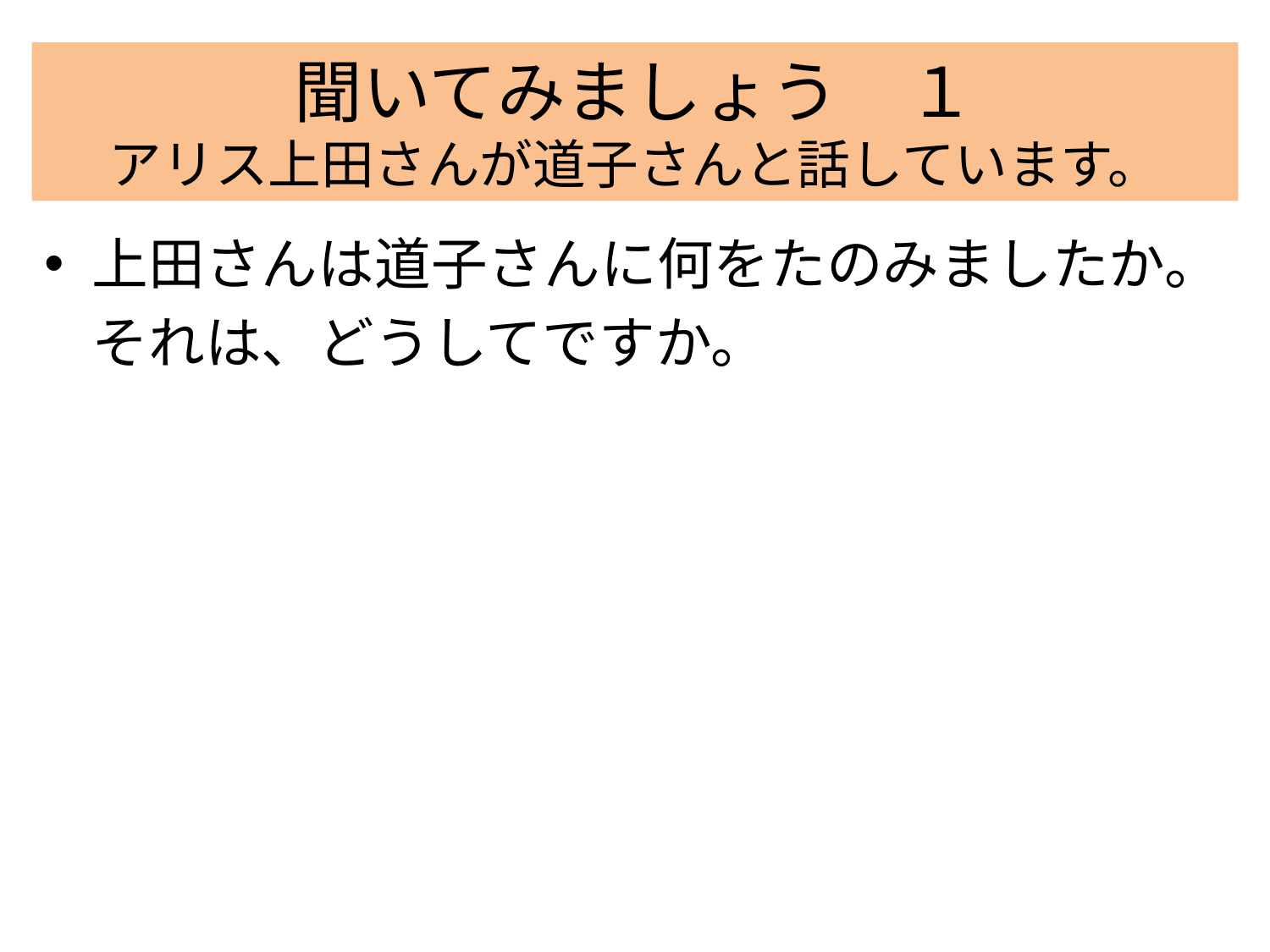

# 聞いてみましょう　１ アリス上田さんが道子さんと話しています。
上田さんは道子さんに何をたのみましたか。
	それは、どうしてですか。